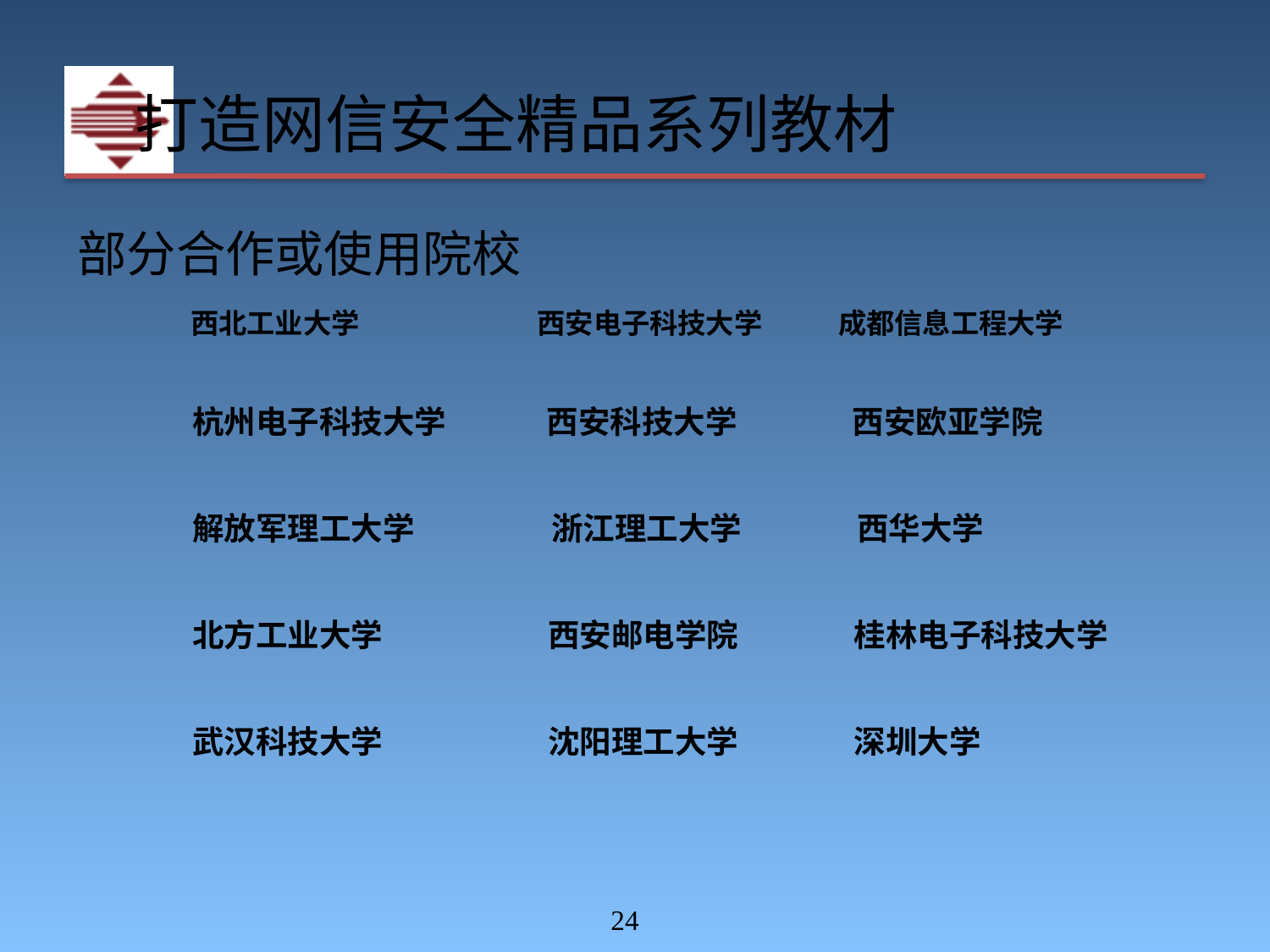

打造网信安全精品系列教材
部分合作或使用院校
 西北工业大学                            西安电子科技大学            成都信息工程大学

 杭州电子科技大学              西安科技大学                西安欧亚学院

 解放军理工大学                   浙江理工大学                西华大学

 北方工业大学                       西安邮电学院                桂林电子科技大学

 武汉科技大学                       沈阳理工大学                深圳大学

24